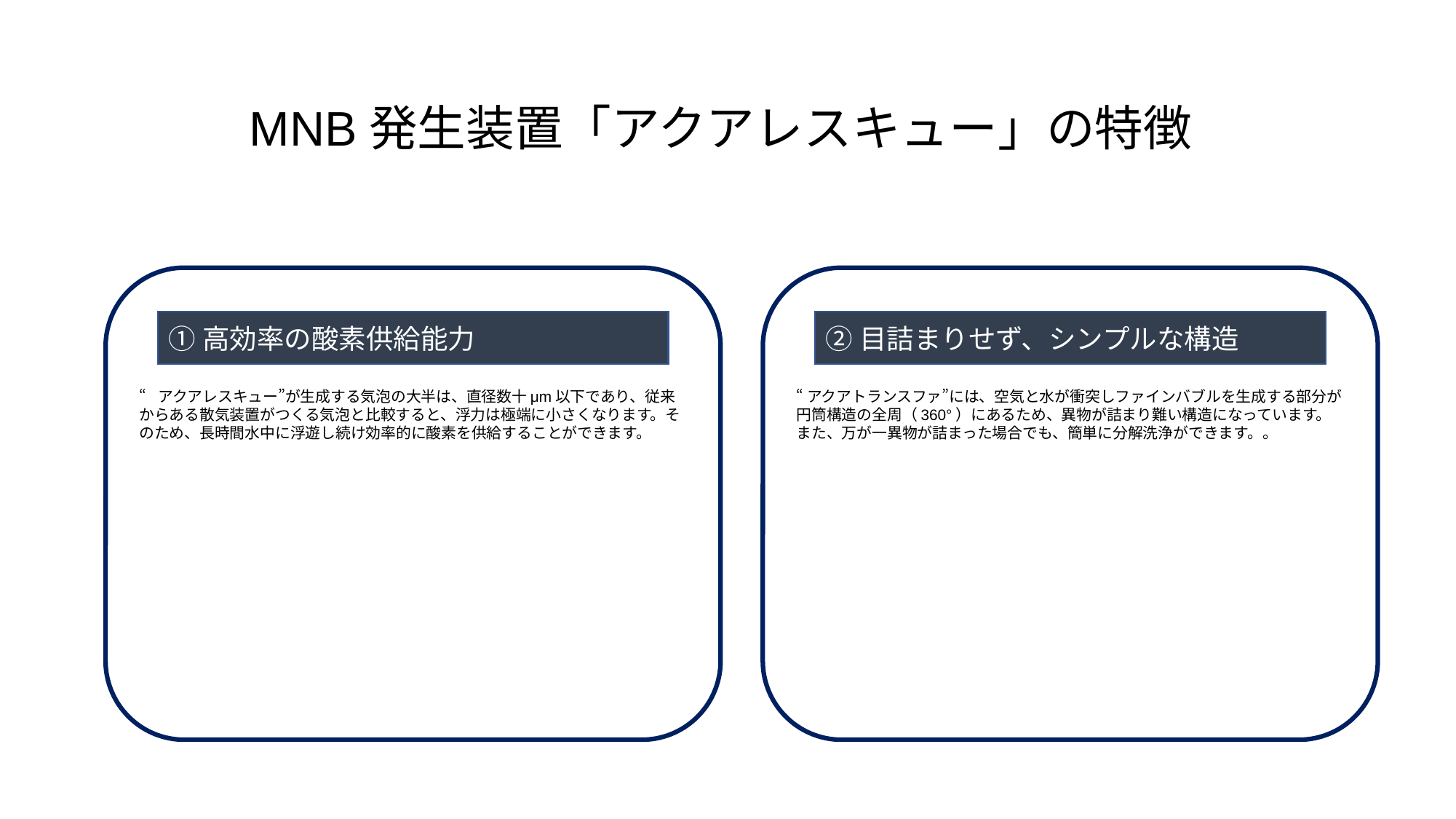

MNB発生装置「アクアレスキュー」の特徴

“アクアレスキュー”が生成する気泡の大半は、直径数十μm以下であり、従来からある散気装置がつくる気泡と比較すると、浮力は極端に小さくなります。そのため、長時間水中に浮遊し続け効率的に酸素を供給することができます。

“アクアトランスファ”には、空気と水が衝突しファインバブルを生成する部分が円筒構造の全周（360°）にあるため、異物が詰まり難い構造になっています。
また、万が一異物が詰まった場合でも、簡単に分解洗浄ができます。。
②目詰まりせず、シンプルな構造
①高効率の酸素供給能力